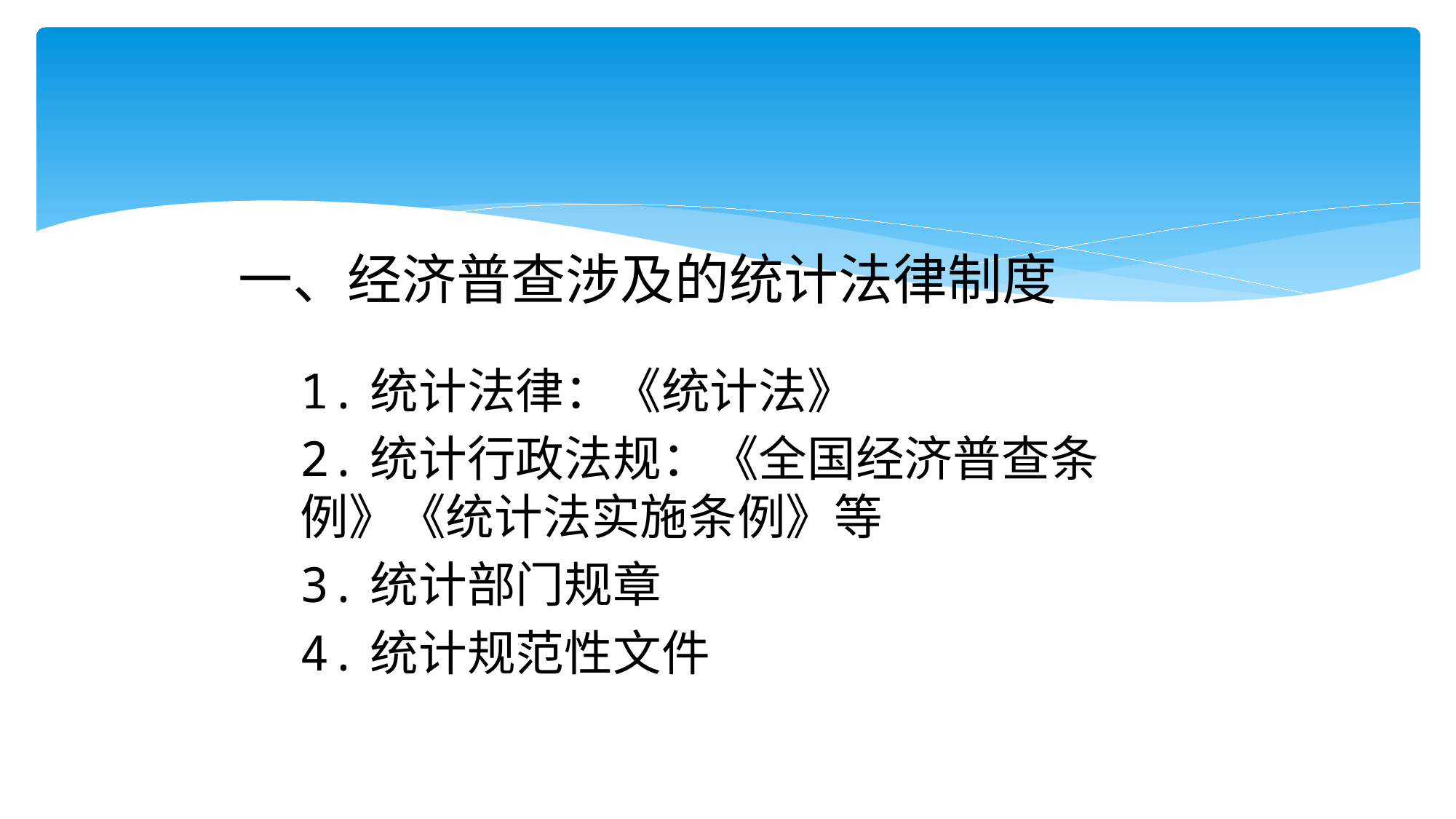

# 一、经济普查涉及的统计法律制度
1.统计法律：《统计法》
2.统计行政法规：《全国经济普查条例》《统计法实施条例》等
3.统计部门规章
4.统计规范性文件